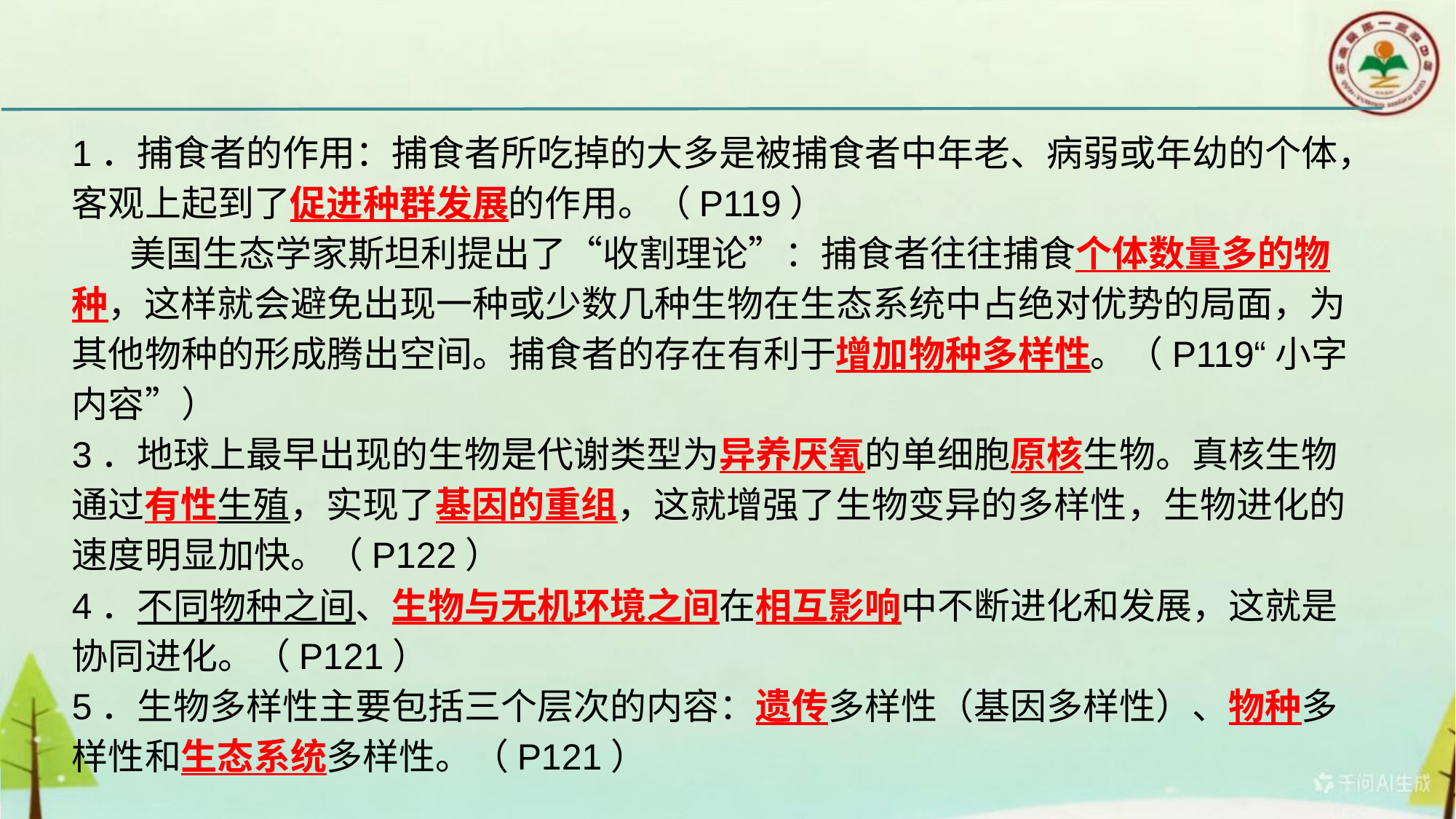

#
1．捕食者的作用：捕食者所吃掉的大多是被捕食者中年老、病弱或年幼的个体，客观上起到了促进种群发展的作用。（P119）
      美国生态学家斯坦利提出了“收割理论”：捕食者往往捕食个体数量多的物种，这样就会避免出现一种或少数几种生物在生态系统中占绝对优势的局面，为其他物种的形成腾出空间。捕食者的存在有利于增加物种多样性。（P119“小字内容”）
3．地球上最早出现的生物是代谢类型为异养厌氧的单细胞原核生物。真核生物通过有性生殖，实现了基因的重组，这就增强了生物变异的多样性，生物进化的速度明显加快。（P122）
4．不同物种之间、生物与无机环境之间在相互影响中不断进化和发展，这就是协同进化。（P121）
5．生物多样性主要包括三个层次的内容：遗传多样性（基因多样性）、物种多样性和生态系统多样性。（P121）